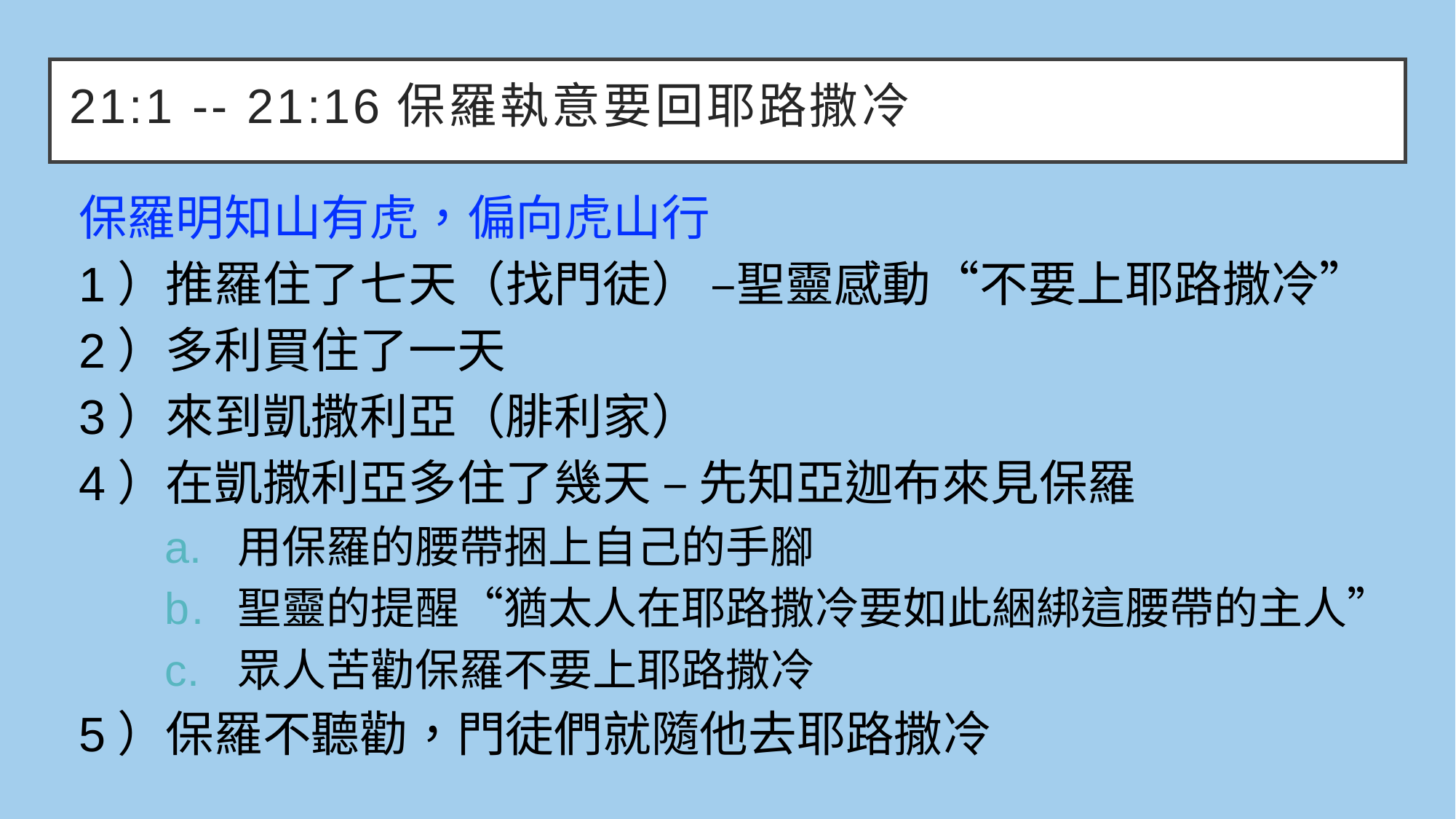

# 21:1 -- 21:16	保羅執意要回耶路撒冷
保羅明知山有虎，偏向虎山行
1）推羅住了七天（找門徒） –聖靈感動“不要上耶路撒冷”
2）多利買住了一天
3）來到凱撒利亞（腓利家）
4）在凱撒利亞多住了幾天 – 先知亞迦布來見保羅
用保羅的腰帶捆上自己的手腳
聖靈的提醒“猶太人在耶路撒冷要如此綑綁這腰帶的主人”
眾人苦勸保羅不要上耶路撒冷
5）保羅不聽勸，門徒們就隨他去耶路撒冷